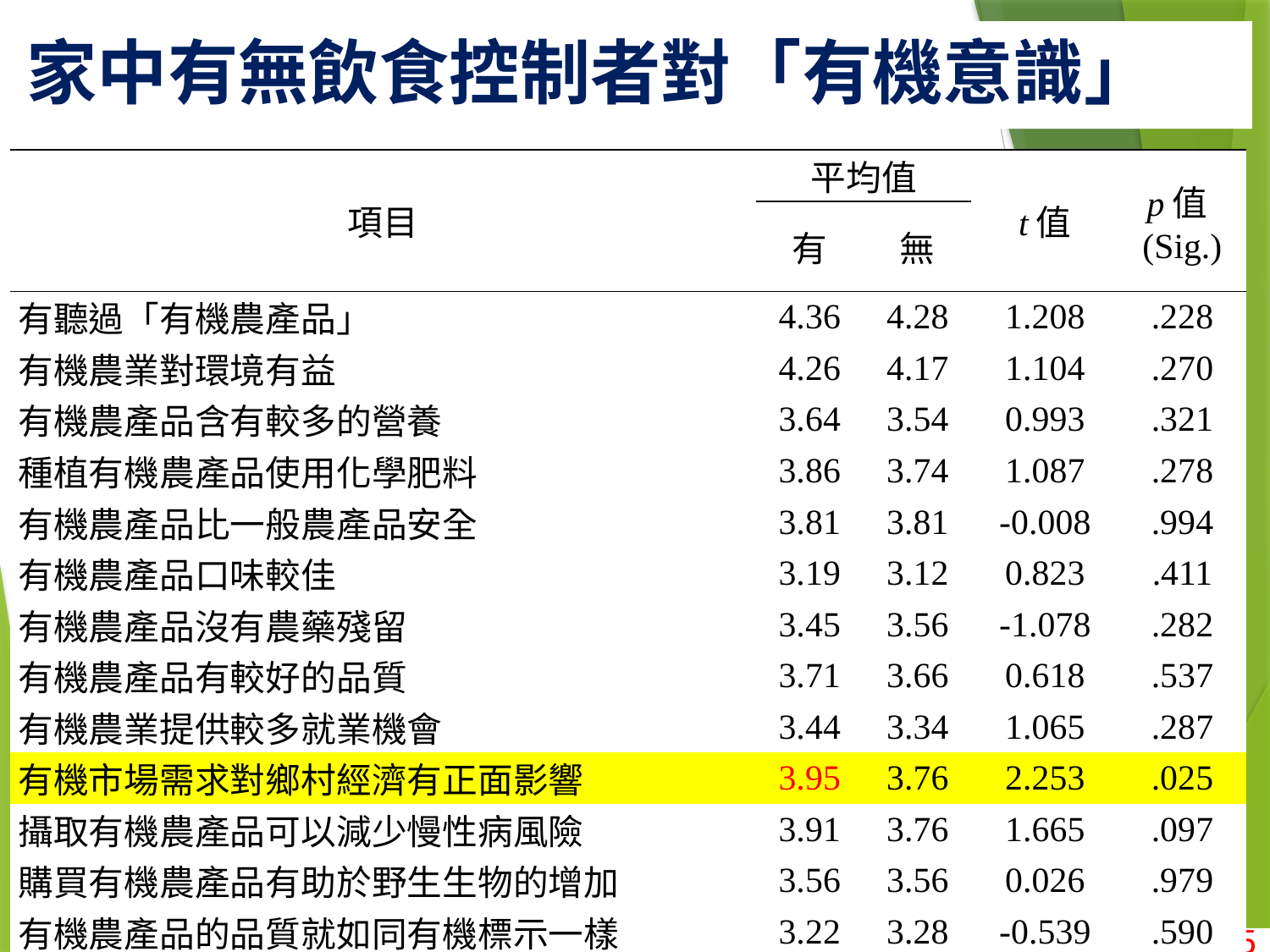

# 家中有無飲食控制者對「有機意識」
| 項目 | 平均值 |  | t值 | p值(Sig.) |
| --- | --- | --- | --- | --- |
|  | 有 | 無 |  |  |
| 有聽過「有機農產品」 | 4.36 | 4.28 | 1.208 | .228 |
| 有機農業對環境有益 | 4.26 | 4.17 | 1.104 | .270 |
| 有機農產品含有較多的營養 | 3.64 | 3.54 | 0.993 | .321 |
| 種植有機農產品使用化學肥料 | 3.86 | 3.74 | 1.087 | .278 |
| 有機農產品比一般農產品安全 | 3.81 | 3.81 | -0.008 | .994 |
| 有機農產品口味較佳 | 3.19 | 3.12 | 0.823 | .411 |
| 有機農產品沒有農藥殘留 | 3.45 | 3.56 | -1.078 | .282 |
| 有機農產品有較好的品質 | 3.71 | 3.66 | 0.618 | .537 |
| 有機農業提供較多就業機會 | 3.44 | 3.34 | 1.065 | .287 |
| 有機市場需求對鄉村經濟有正面影響 | 3.95 | 3.76 | 2.253 | .025 |
| 攝取有機農產品可以減少慢性病風險 | 3.91 | 3.76 | 1.665 | .097 |
| 購買有機農產品有助於野生生物的增加 | 3.56 | 3.56 | 0.026 | .979 |
| 有機農產品的品質就如同有機標示一樣 | 3.22 | 3.28 | -0.539 | .590 |

25